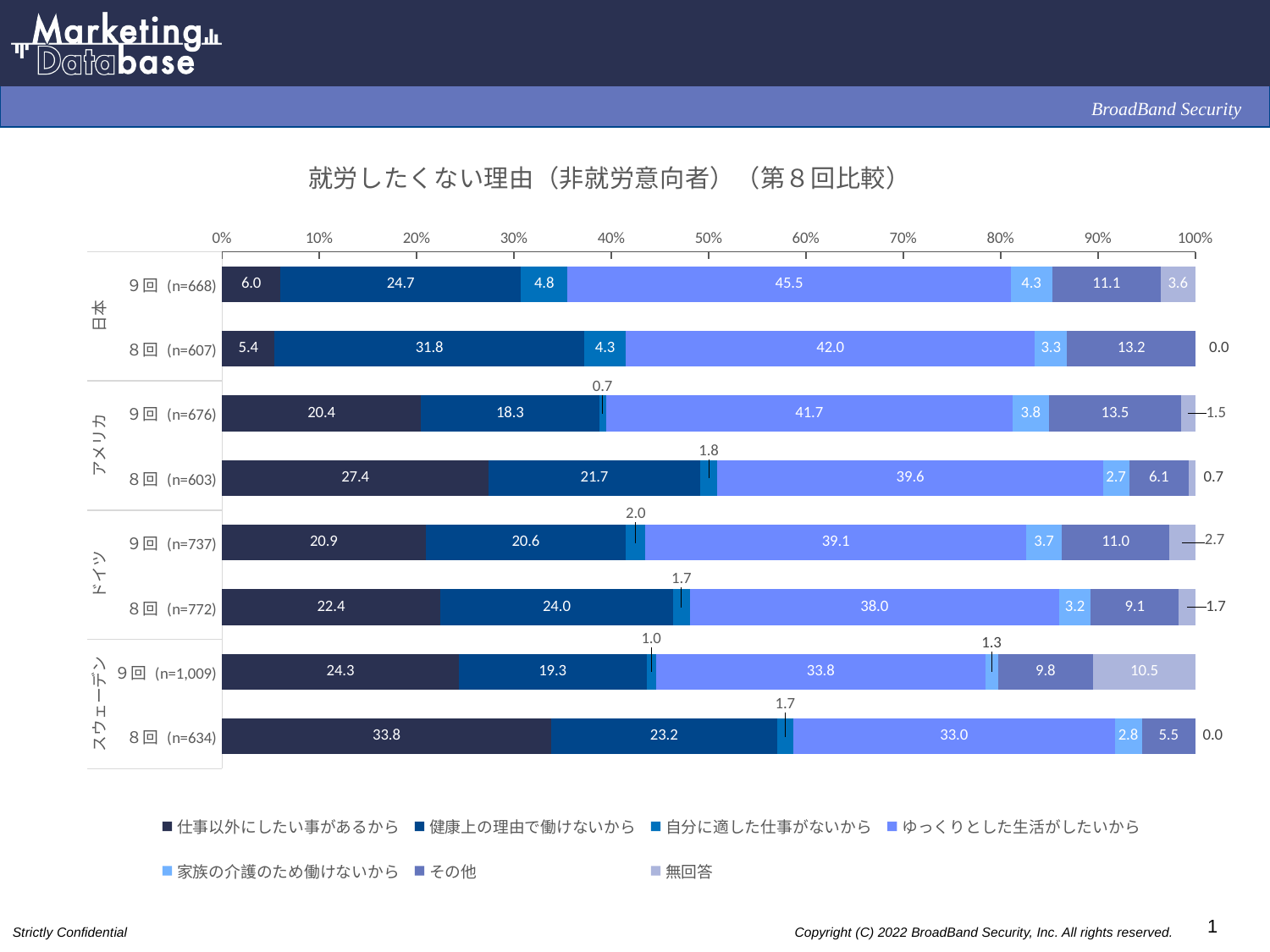

### Chart: 就労したくない理由（非就労意向者）（第８回比較）

| Category | 仕事以外にしたい事があるから | 健康上の理由で働けないから | 自分に適した仕事がないから | ゆっくりとした生活がしたいから | 家族の介護のため働けないから | その他 | 無回答 |
|---|---|---|---|---|---|---|---|
| ９回 (n=668) | 6.0 | 24.7 | 4.8 | 45.5 | 4.3 | 11.1 | 3.6 |
| ８回 (n=607) | 5.4 | 31.8 | 4.3 | 42.0 | 3.3 | 13.2 | 0.0 |
| ９回 (n=676) | 20.4 | 18.3 | 0.7 | 41.7 | 3.8 | 13.5 | 1.5 |
| ８回 (n=603) | 27.4 | 21.7 | 1.8 | 39.6 | 2.7 | 6.1 | 0.7 |
| ９回 (n=737) | 20.9 | 20.6 | 2.0 | 39.1 | 3.7 | 11.0 | 2.7 |
| ８回 (n=772) | 22.4 | 24.0 | 1.7 | 38.0 | 3.2 | 9.1 | 1.7 |
| ９回 (n=1,009) | 24.3 | 19.3 | 1.0 | 33.8 | 1.3 | 9.8 | 10.5 |
| ８回 (n=634) | 33.8 | 23.2 | 1.7 | 33.0 | 2.8 | 5.5 | 0.0 |